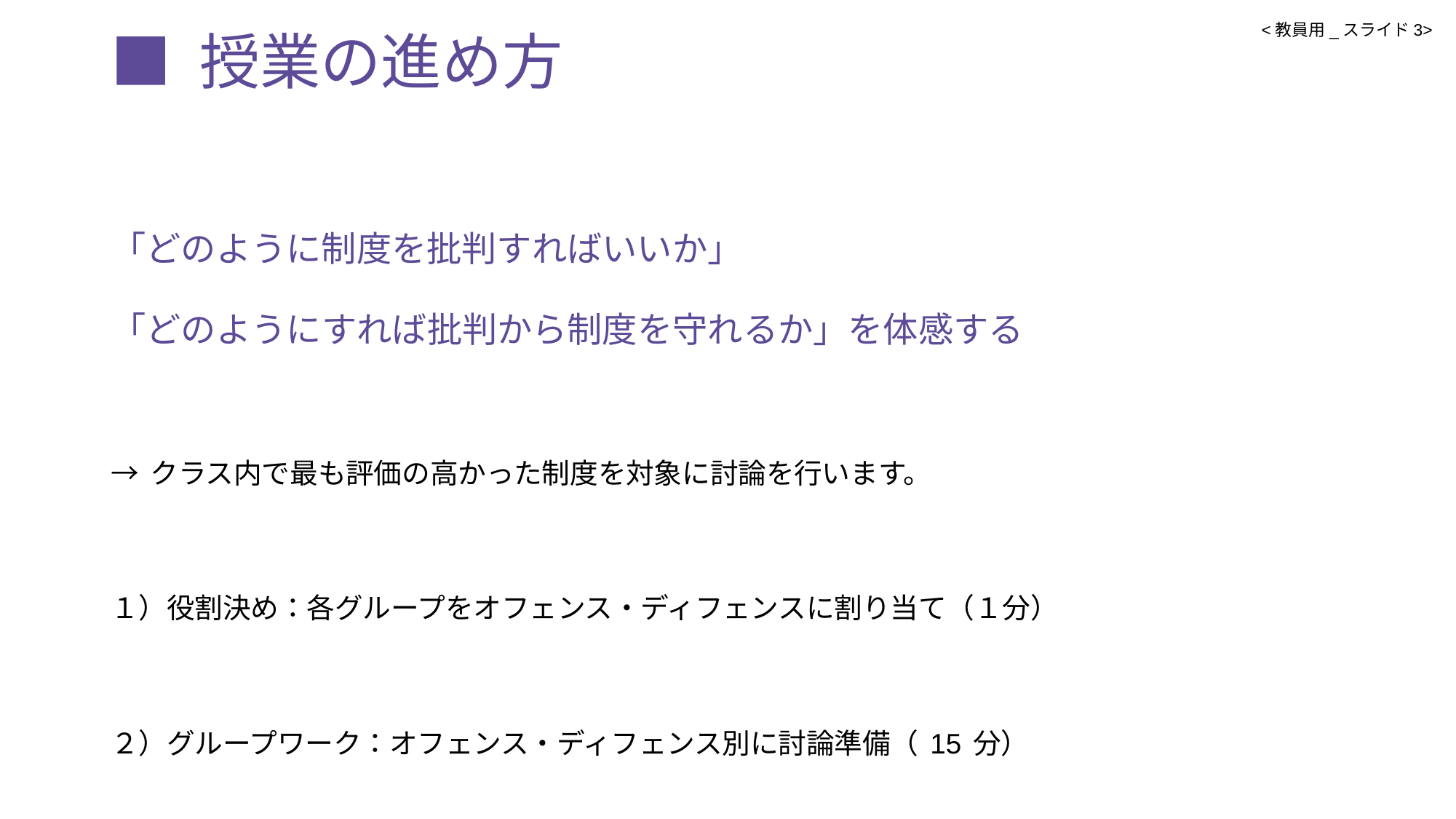

# ■ 授業の進め方
<教員用_スライド3>
「どのように制度を批判すればいいか」
「どのようにすれば批判から制度を守れるか」を体感する

→クラス内で最も評価の高かった制度を対象に討論を行います。

１）役割決め：各グループをオフェンス・ディフェンスに割り当て（１分）

２）グループワーク：オフェンス・ディフェンス別に討論準備（15分）

３）討論：オフェンス側から批判→ディフェンス側の反論（20分）
　　※討論は、ポイント制・ゲーム形式で進めます！